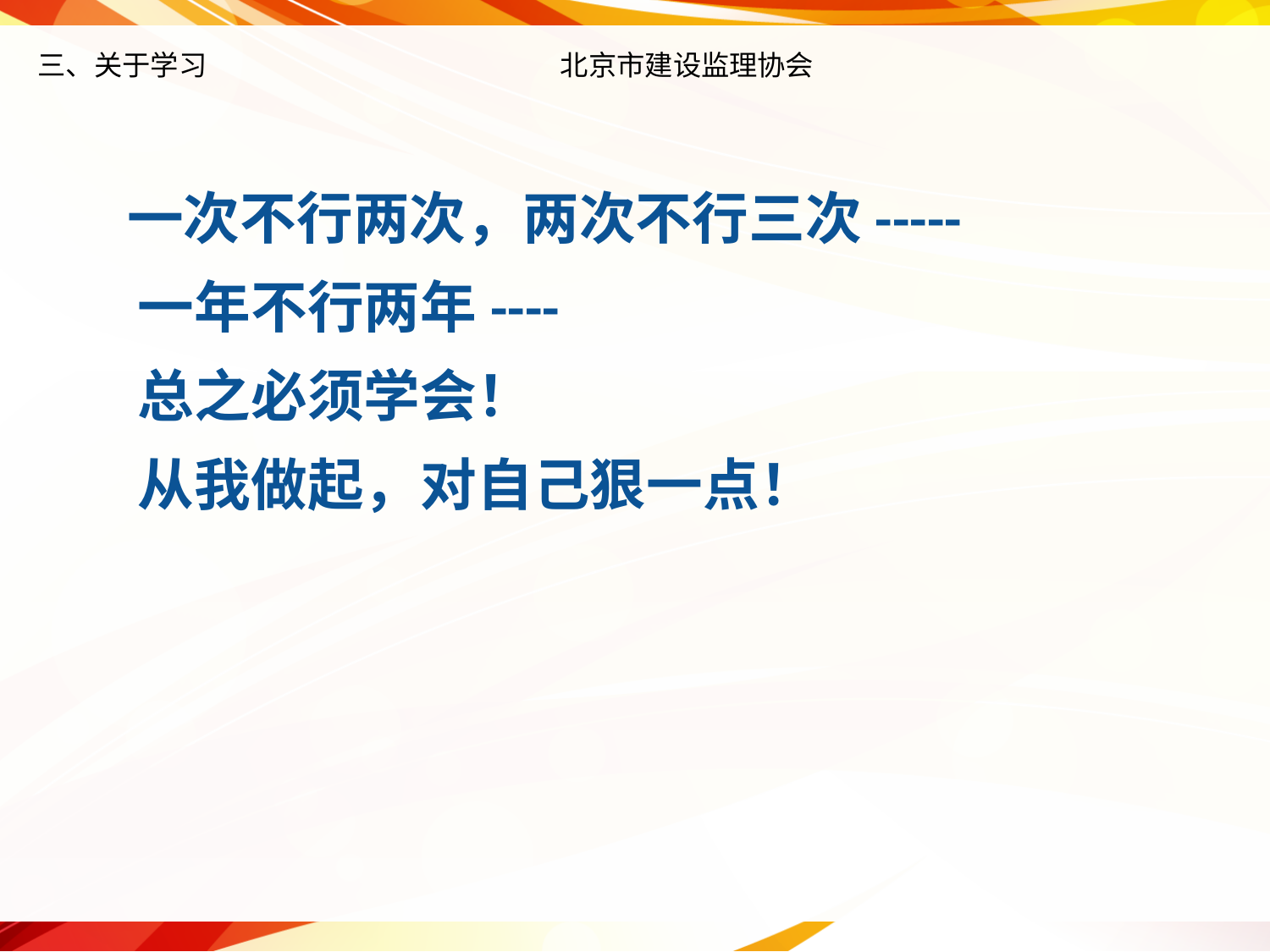

# 三、关于学习                                                        北京市建设监理协会

      一次不行两次，两次不行三次-----
     一年不行两年----
     总之必须学会！
     从我做起，对自己狠一点！